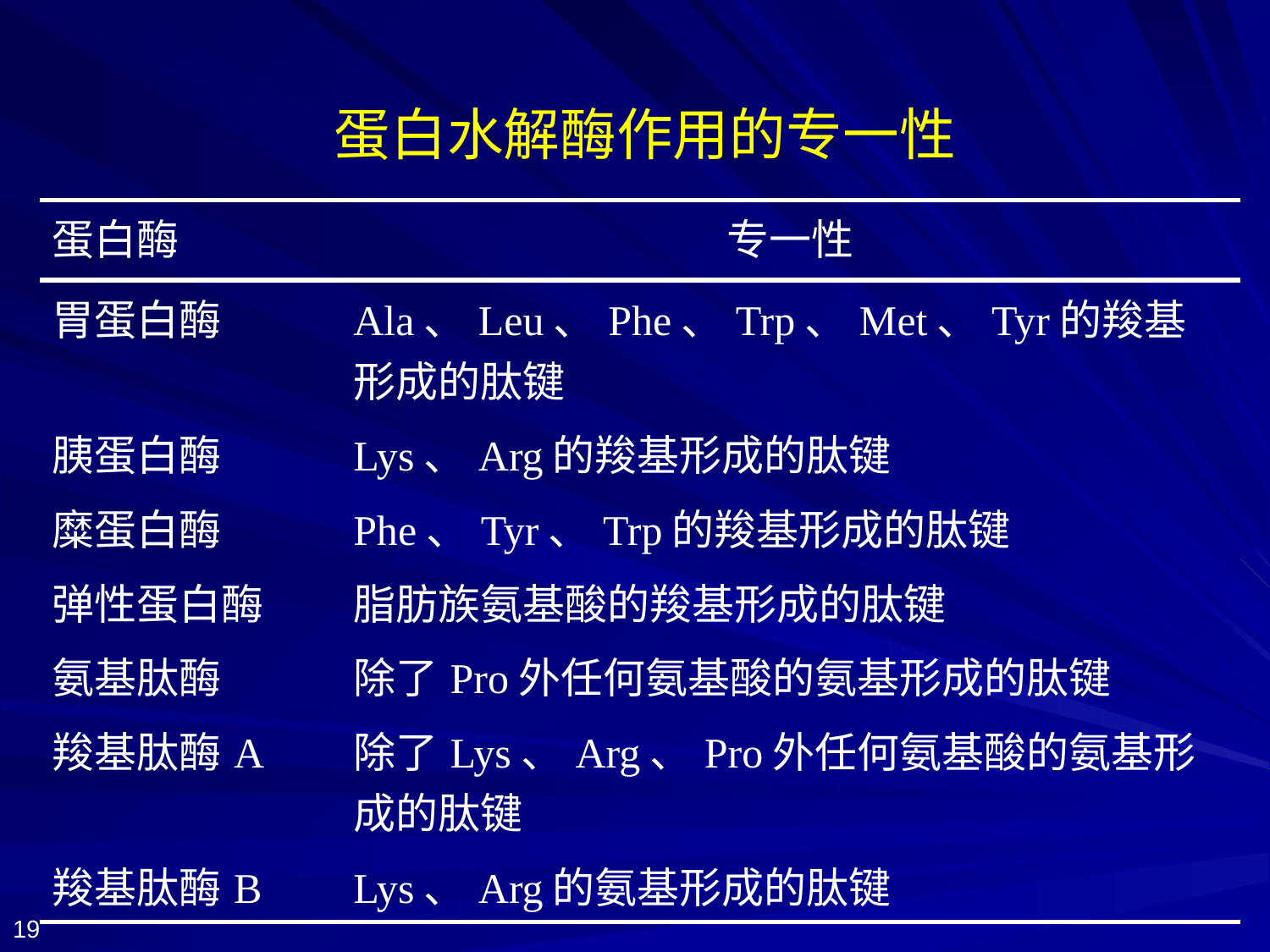

# 蛋白水解酶作用的专一性
| 蛋白酶 | 专一性 |
| --- | --- |
| 胃蛋白酶 | Ala、Leu、Phe、Trp、Met、Tyr的羧基形成的肽键 |
| 胰蛋白酶 | Lys、Arg的羧基形成的肽键 |
| 糜蛋白酶 | Phe、Tyr、Trp的羧基形成的肽键 |
| 弹性蛋白酶 | 脂肪族氨基酸的羧基形成的肽键 |
| 氨基肽酶 | 除了Pro外任何氨基酸的氨基形成的肽键 |
| 羧基肽酶A | 除了Lys、Arg、Pro外任何氨基酸的氨基形成的肽键 |
| 羧基肽酶B | Lys、Arg的氨基形成的肽键 |
19